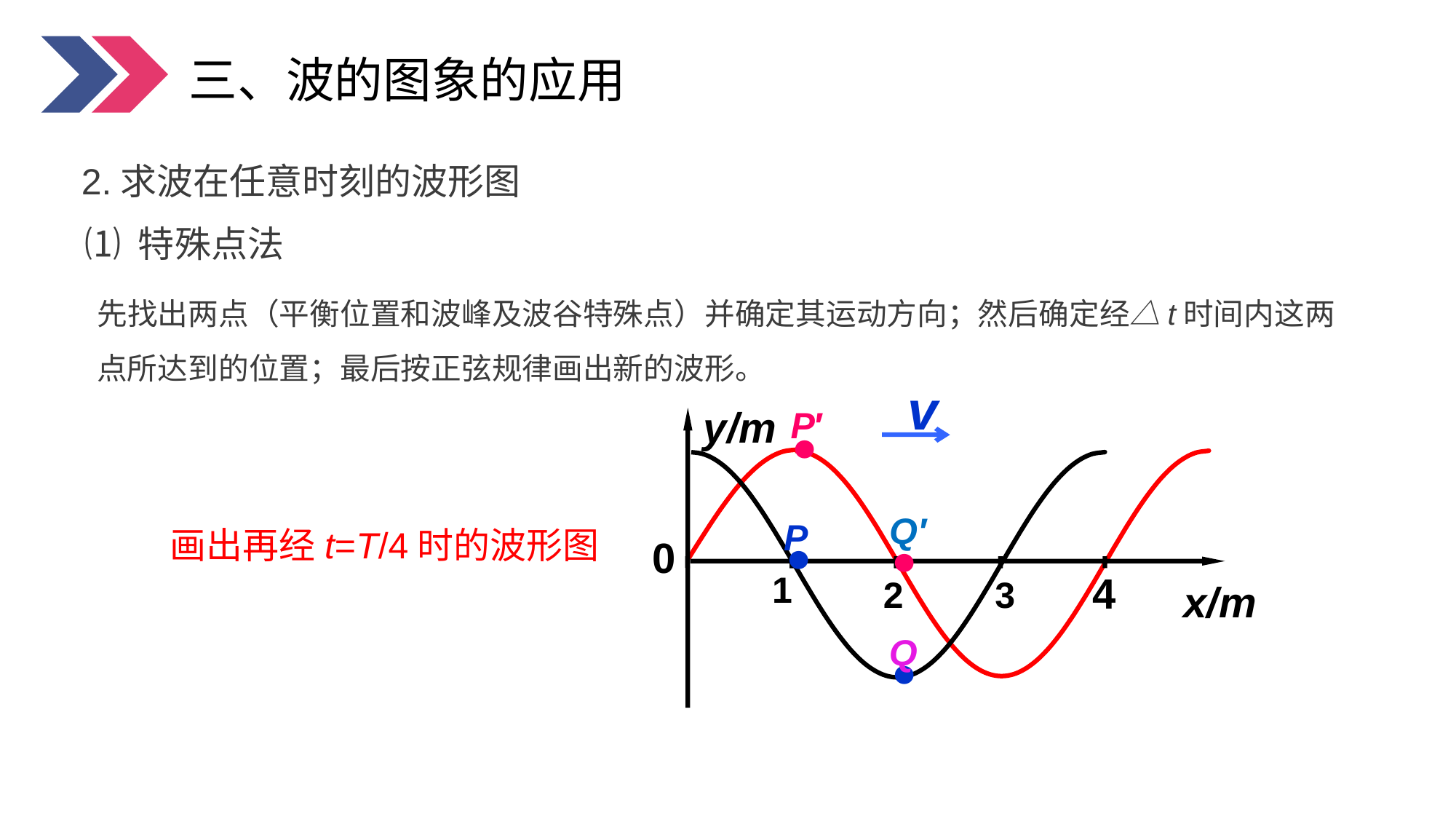

三、波的图象的应用
2.求波在任意时刻的波形图
⑴ 特殊点法
先找出两点（平衡位置和波峰及波谷特殊点）并确定其运动方向；然后确定经△t时间内这两点所达到的位置；最后按正弦规律画出新的波形。
．
P′
v
y/m

x/m
0
1
4
2
3
画出再经t=T/4时的波形图

．
P
．
Q′
．
Q